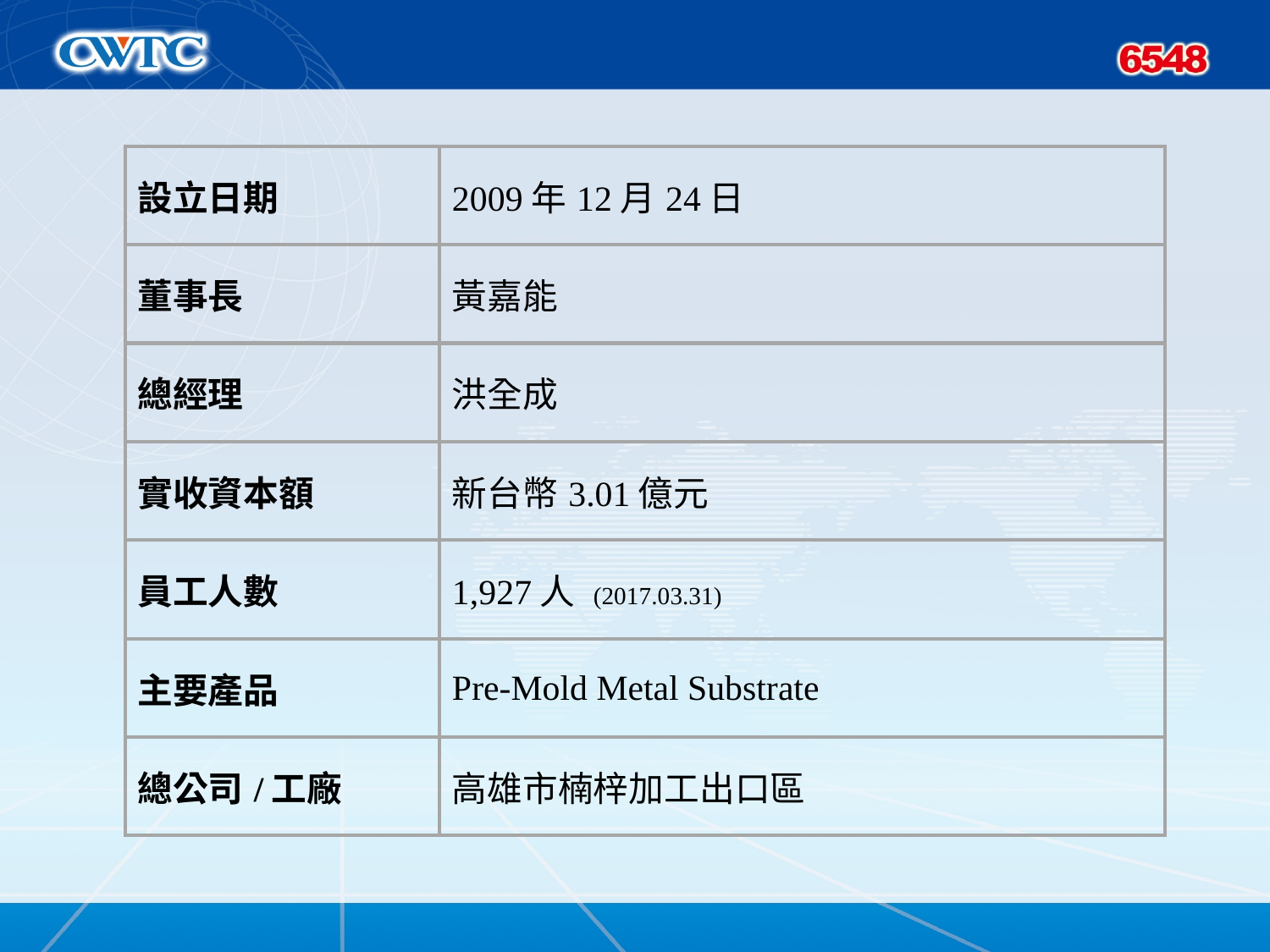

| 設立日期 | 2009年12月24日 |
| --- | --- |
| 董事長 | 黃嘉能 |
| 總經理 | 洪全成 |
| 實收資本額 | 新台幣3.01億元 |
| 員工人數 | 1,927人 (2017.03.31) |
| 主要產品 | Pre-Mold Metal Substrate |
| 總公司/工廠 | 高雄市楠梓加工出口區 |